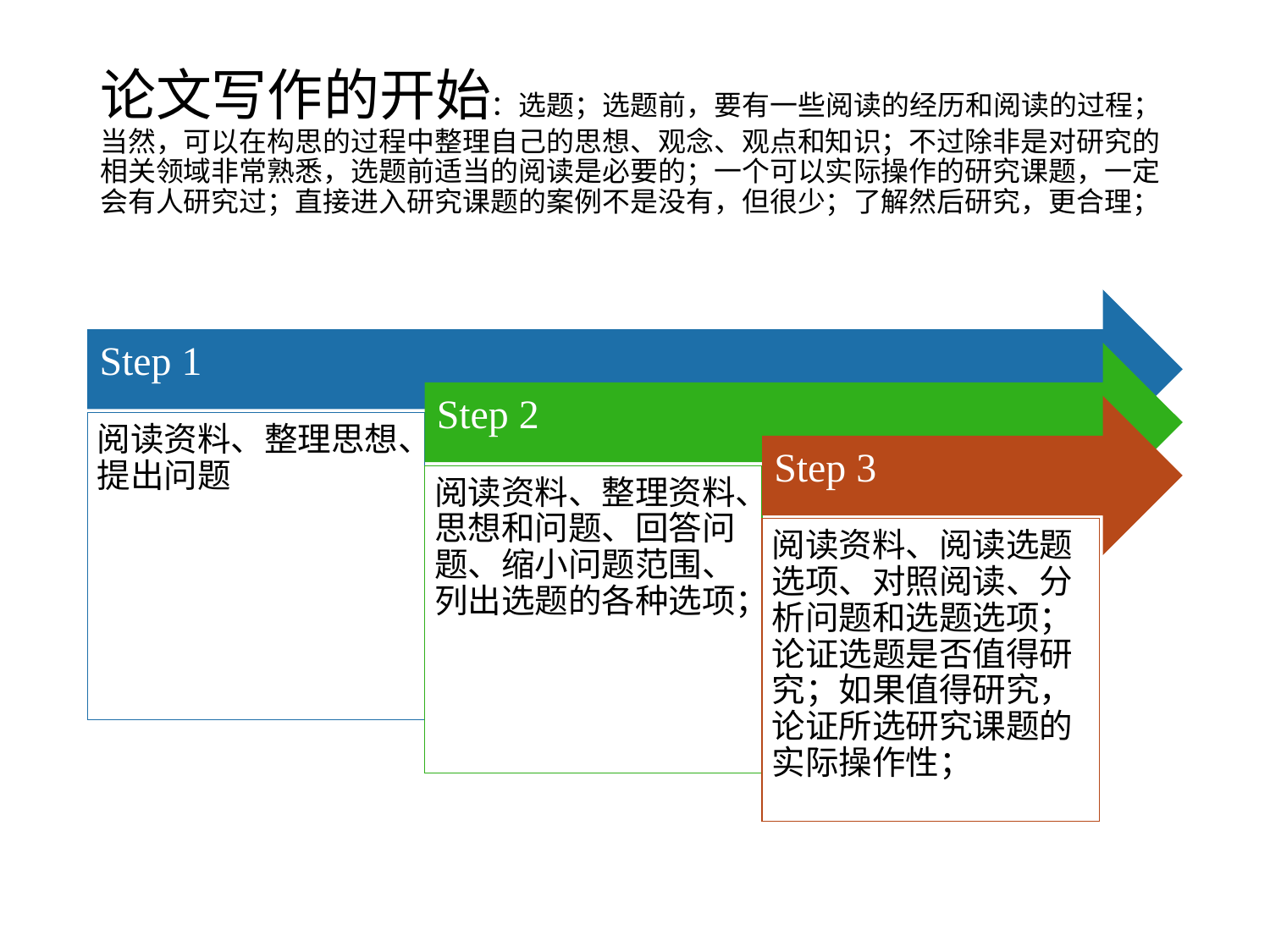

# 论文写作的开始：选题；选题前，要有一些阅读的经历和阅读的过程；当然，可以在构思的过程中整理自己的思想、观念、观点和知识；不过除非是对研究的相关领域非常熟悉，选题前适当的阅读是必要的；一个可以实际操作的研究课题，一定会有人研究过；直接进入研究课题的案例不是没有，但很少；了解然后研究，更合理；
Step 1
阅读资料、整理思想、提出问题
Step 2
阅读资料、整理资料、思想和问题、回答问题、缩小问题范围、列出选题的各种选项；
Step 3
阅读资料、阅读选题选项、对照阅读、分析问题和选题选项；论证选题是否值得研究；如果值得研究，论证所选研究课题的实际操作性；